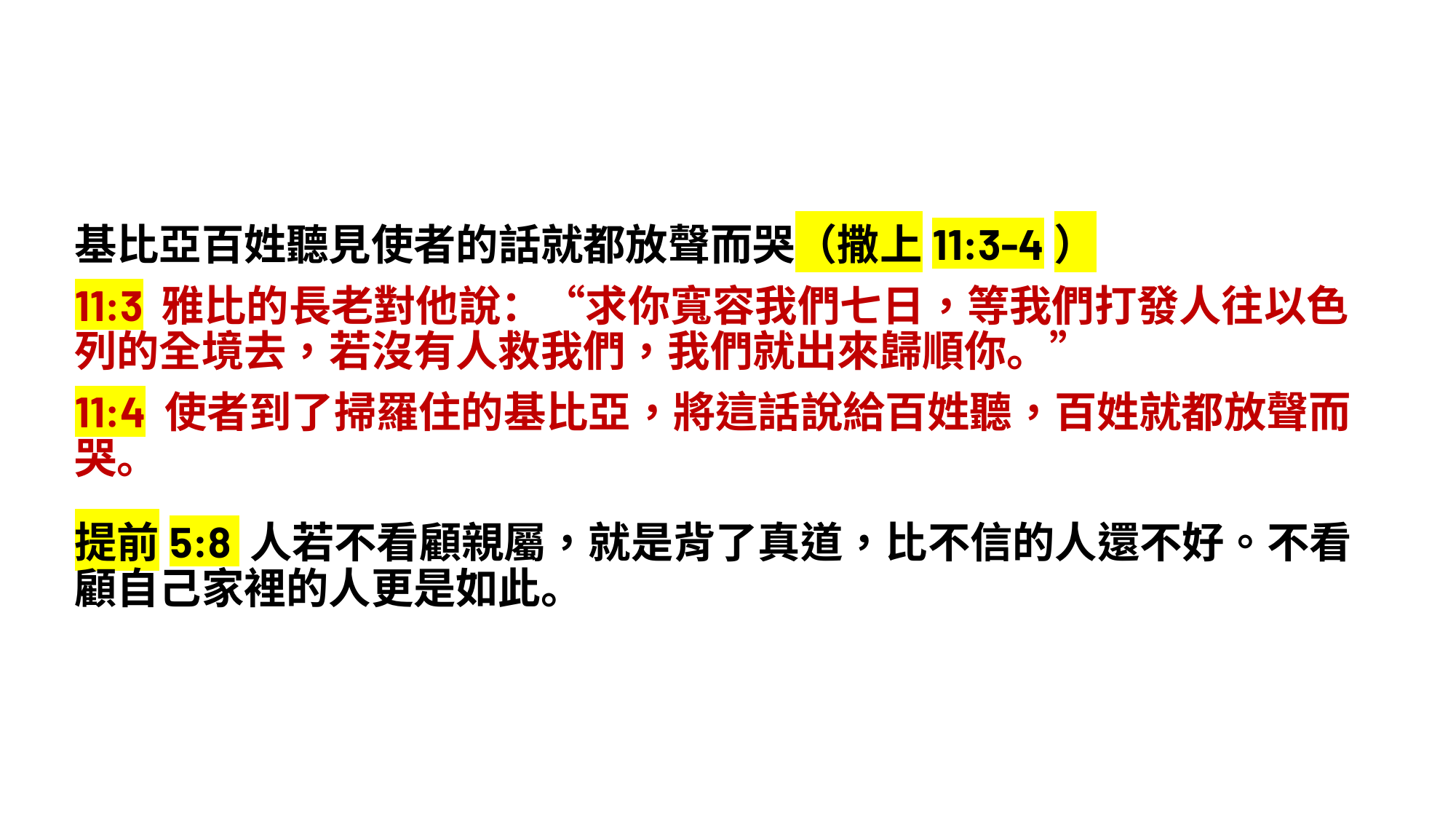

基比亞百姓聽見使者的話就都放聲而哭（撒上11:3-4）
11:3 雅比的長老對他說：“求你寬容我們七日，等我們打發人往以色列的全境去，若沒有人救我們，我們就出來歸順你。”
11:4 使者到了掃羅住的基比亞，將這話說給百姓聽，百姓就都放聲而哭。

提前5:8 人若不看顧親屬，就是背了真道，比不信的人還不好。不看顧自己家裡的人更是如此。